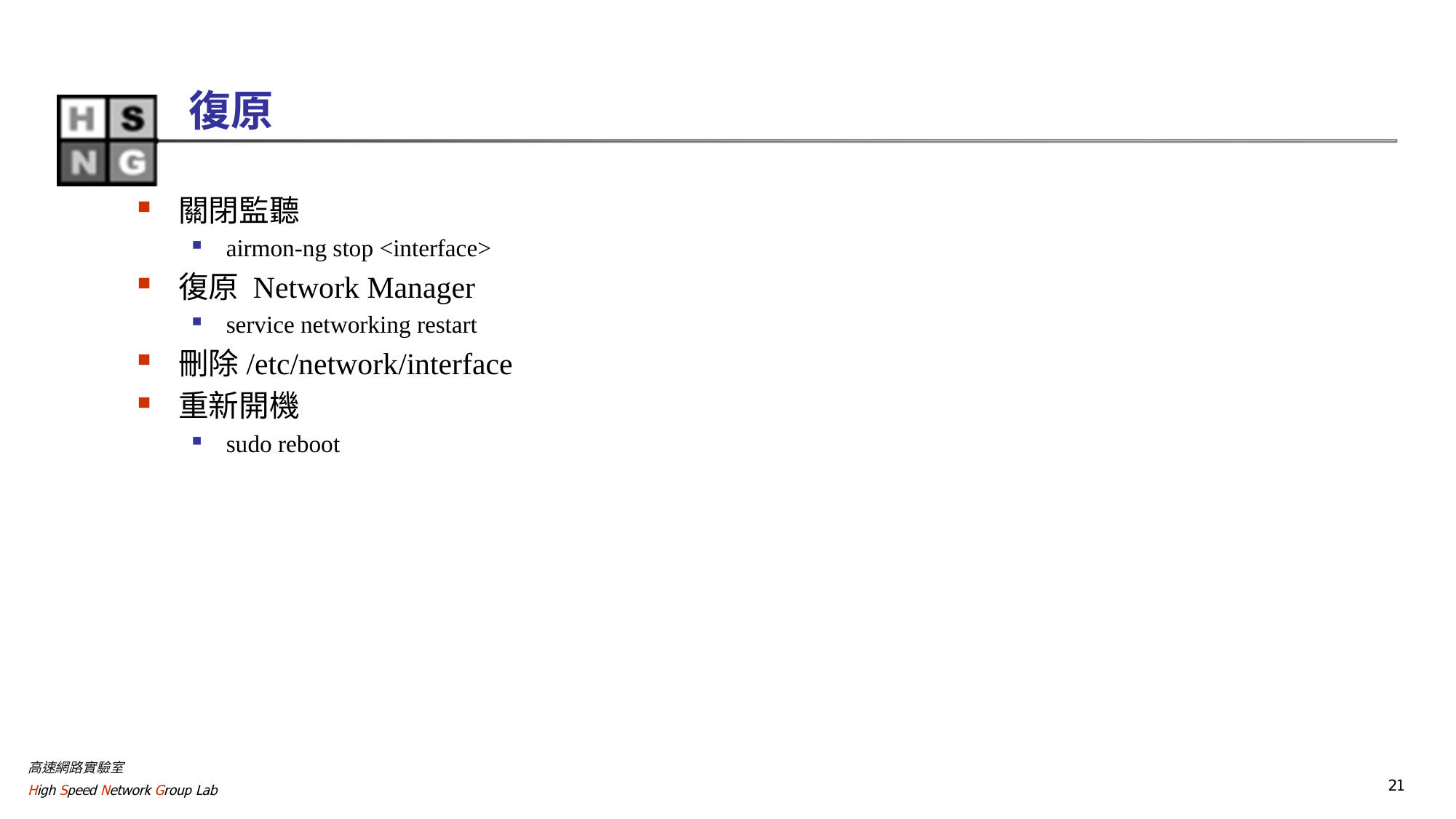

# 復原
關閉監聽
airmon-ng stop <interface>
復原 Network Manager
service networking restart
刪除/etc/network/interface
重新開機
sudo reboot